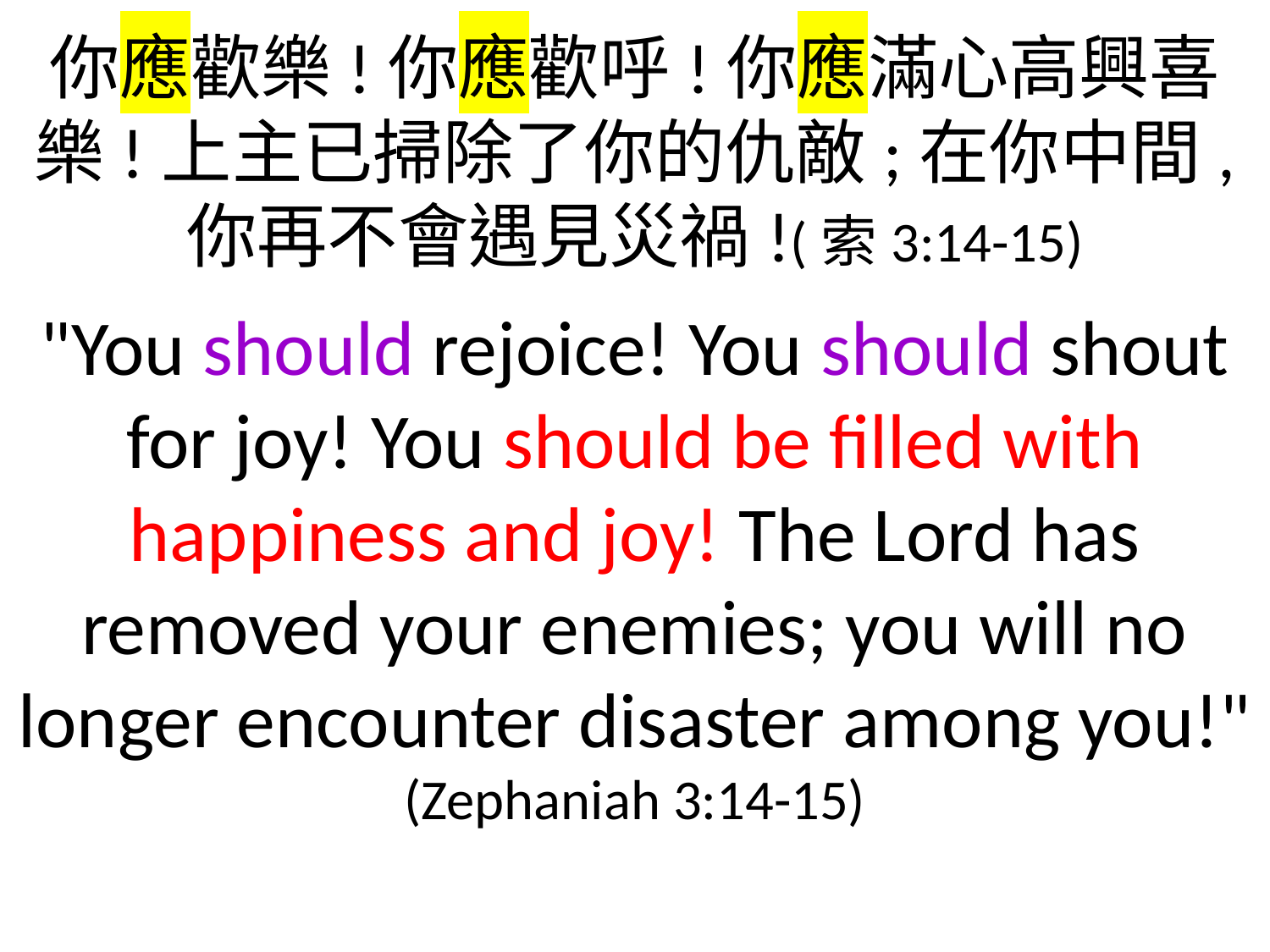

你應歡樂!你應歡呼!你應滿心高興喜樂!上主已掃除了你的仇敵;在你中間,
你再不會遇見災禍!(索3:14-15)
"You should rejoice! You should shout for joy! You should be filled with happiness and joy! The Lord has removed your enemies; you will no longer encounter disaster among you!" (Zephaniah 3:14-15)